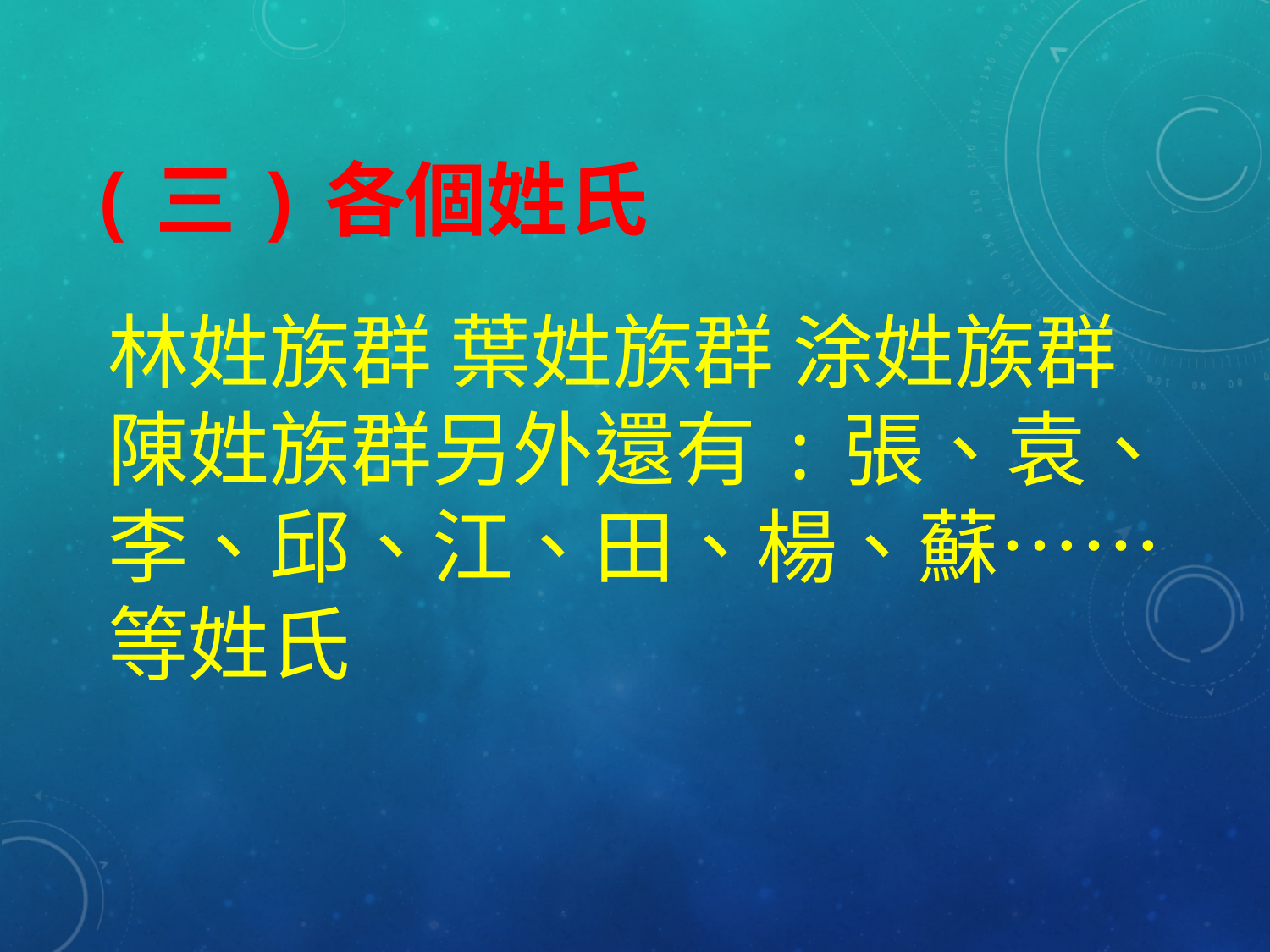

# (三)各個姓氏
林姓族群 葉姓族群 涂姓族群 陳姓族群另外還有:張、袁、李、邱、江、田、楊、蘇……等姓氏